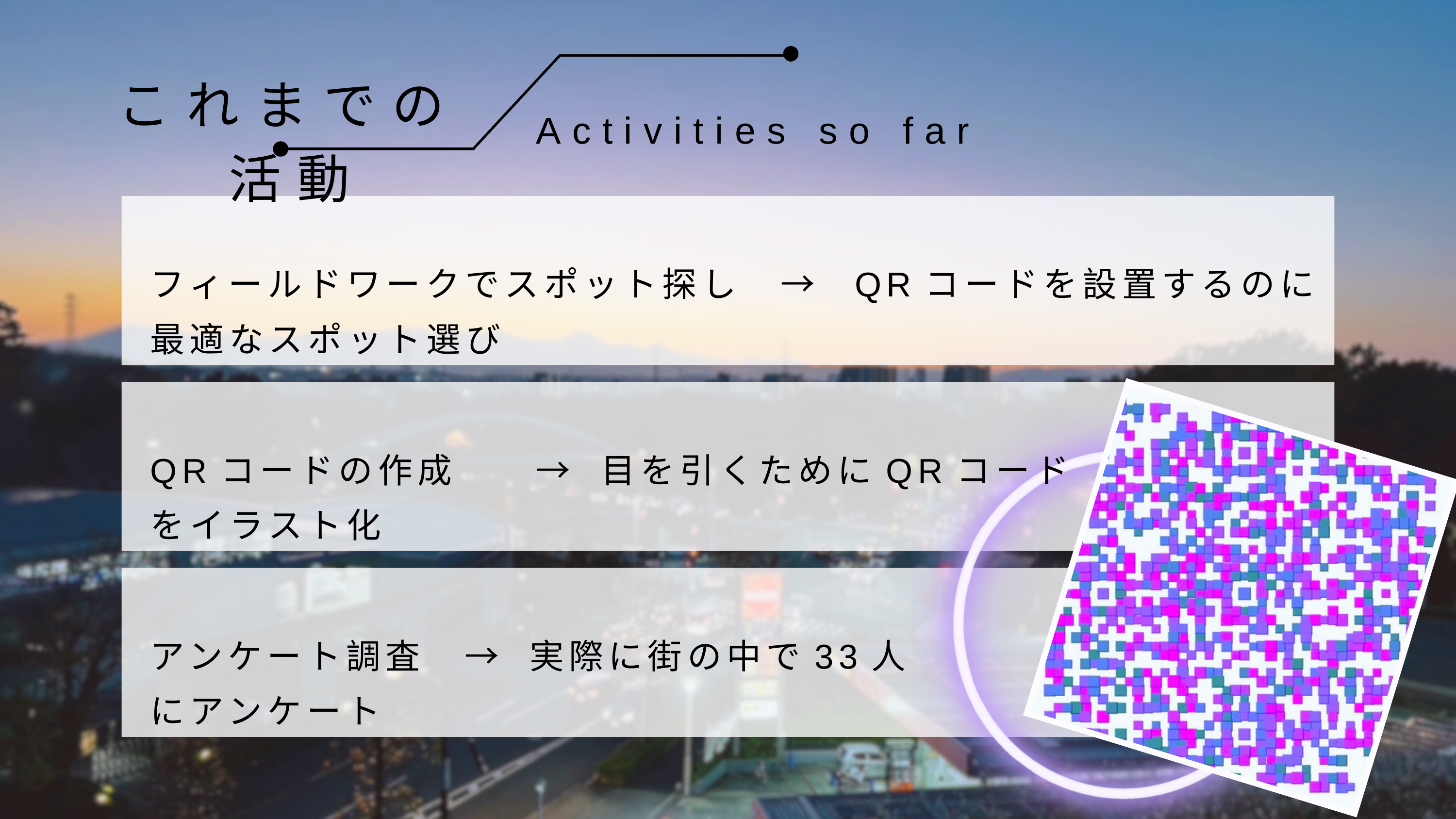

これまでの活動
Activities so far

フィールドワークでスポット探し　→  QRコードを設置するのに最適なスポット選び

QRコードの作成　　→  目を引くためにQRコードをイラスト化

アンケート調査　→  実際に街の中で33人にアンケート